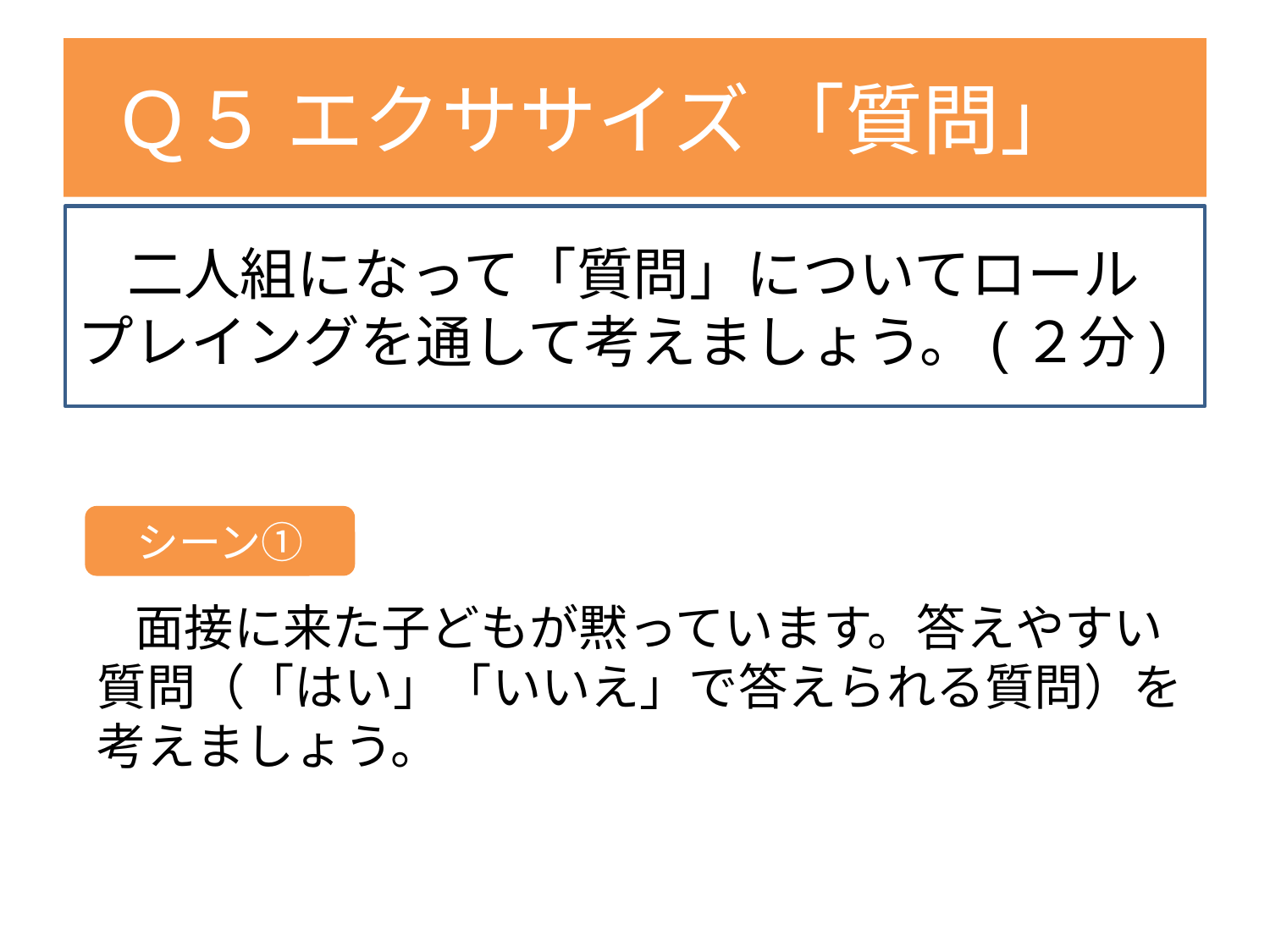

# Ｑ５ エクササイズ 「質問」
二人組になって「質問」についてロールプレイングを通して考えましょう。(２分)
シーン①
面接に来た子どもが黙っています。答えやすい質問（「はい」「いいえ」で答えられる質問）を考えましょう。